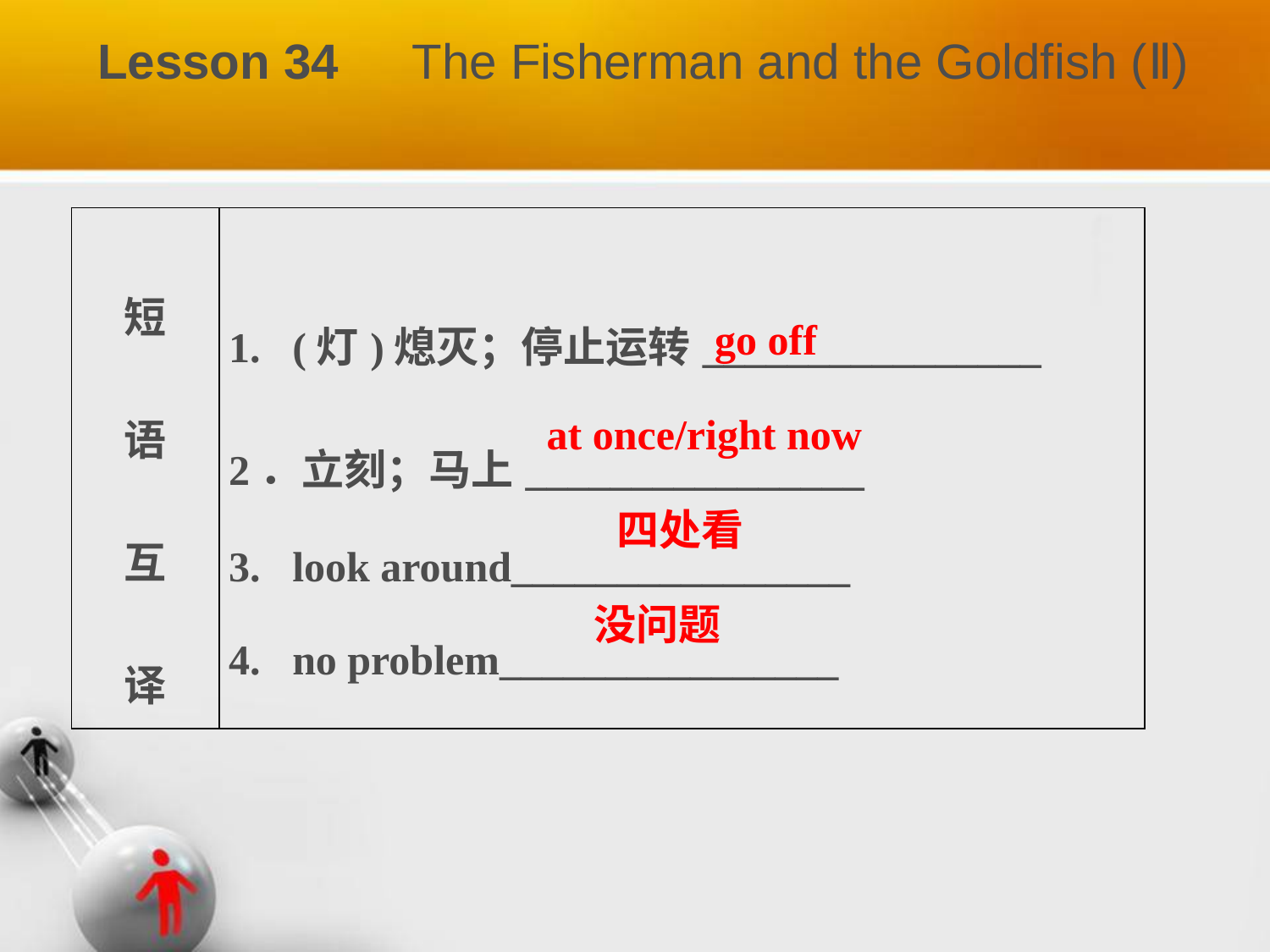

Lesson 34　The Fisherman and the Goldfish (Ⅱ)
| 短 语 互 译 | 1. (灯)熄灭；停止运转\_\_\_\_\_\_\_\_\_\_\_\_\_\_\_\_ 2．立刻；马上\_\_\_\_\_\_\_\_\_\_\_\_\_\_\_\_ 3. look around\_\_\_\_\_\_\_\_\_\_\_\_\_\_\_\_ 4. no problem\_\_\_\_\_\_\_\_\_\_\_\_\_\_\_\_ |
| --- | --- |
go off
at once/right now
四处看
没问题